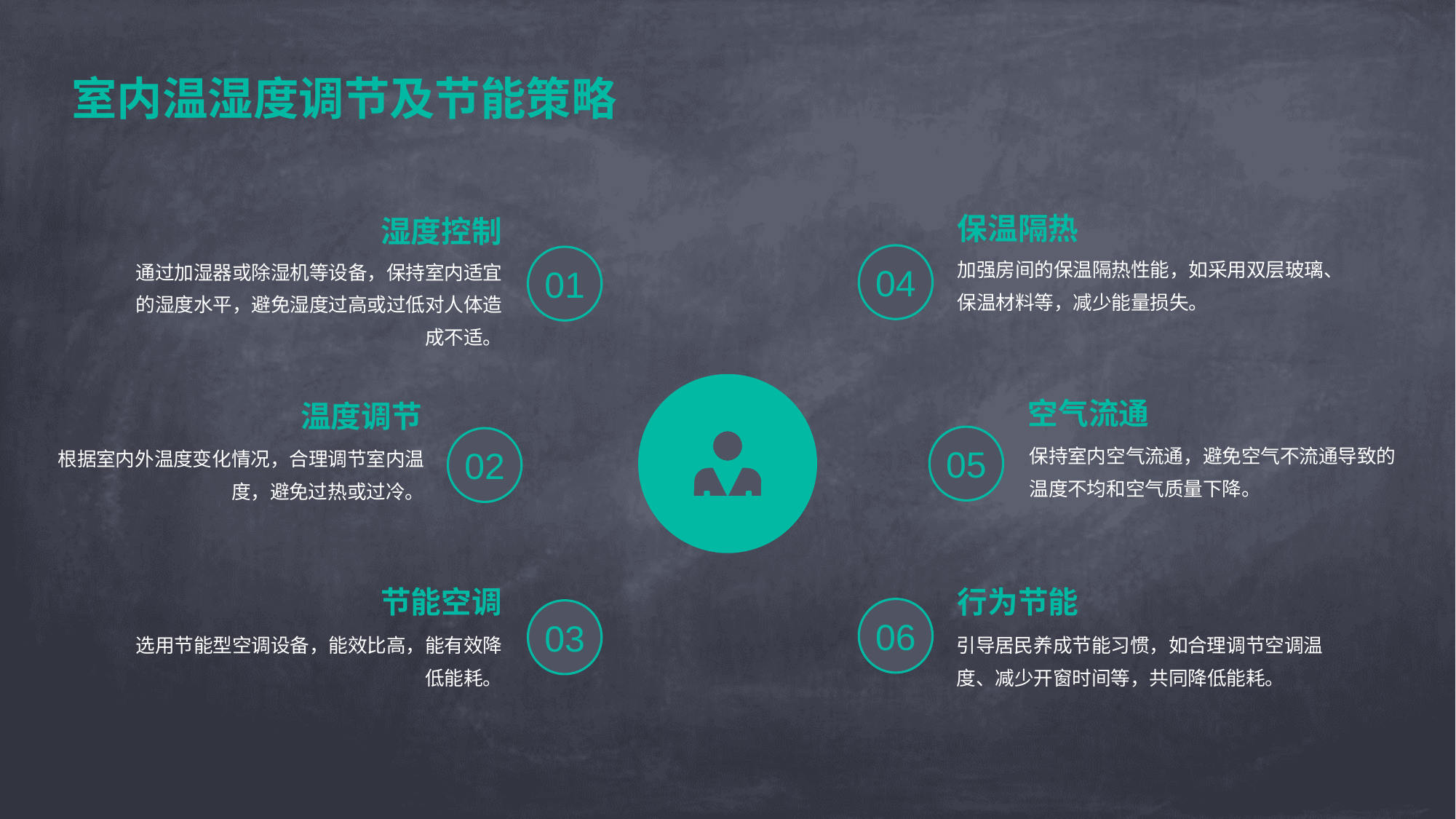

室内温湿度调节及节能策略
保温隔热
湿度控制
加强房间的保温隔热性能，如采用双层玻璃、保温材料等，减少能量损失。

通过加湿器或除湿机等设备，保持室内适宜的湿度水平，避免湿度过高或过低对人体造成不适。
04
01

空气流通
温度调节

保持室内空气流通，避免空气不流通导致的温度不均和空气质量下降。
根据室内外温度变化情况，合理调节室内温度，避免过热或过冷。
05
02
节能空调
行为节能

06
03
选用节能型空调设备，能效比高，能有效降低能耗。
引导居民养成节能习惯，如合理调节空调温度、减少开窗时间等，共同降低能耗。